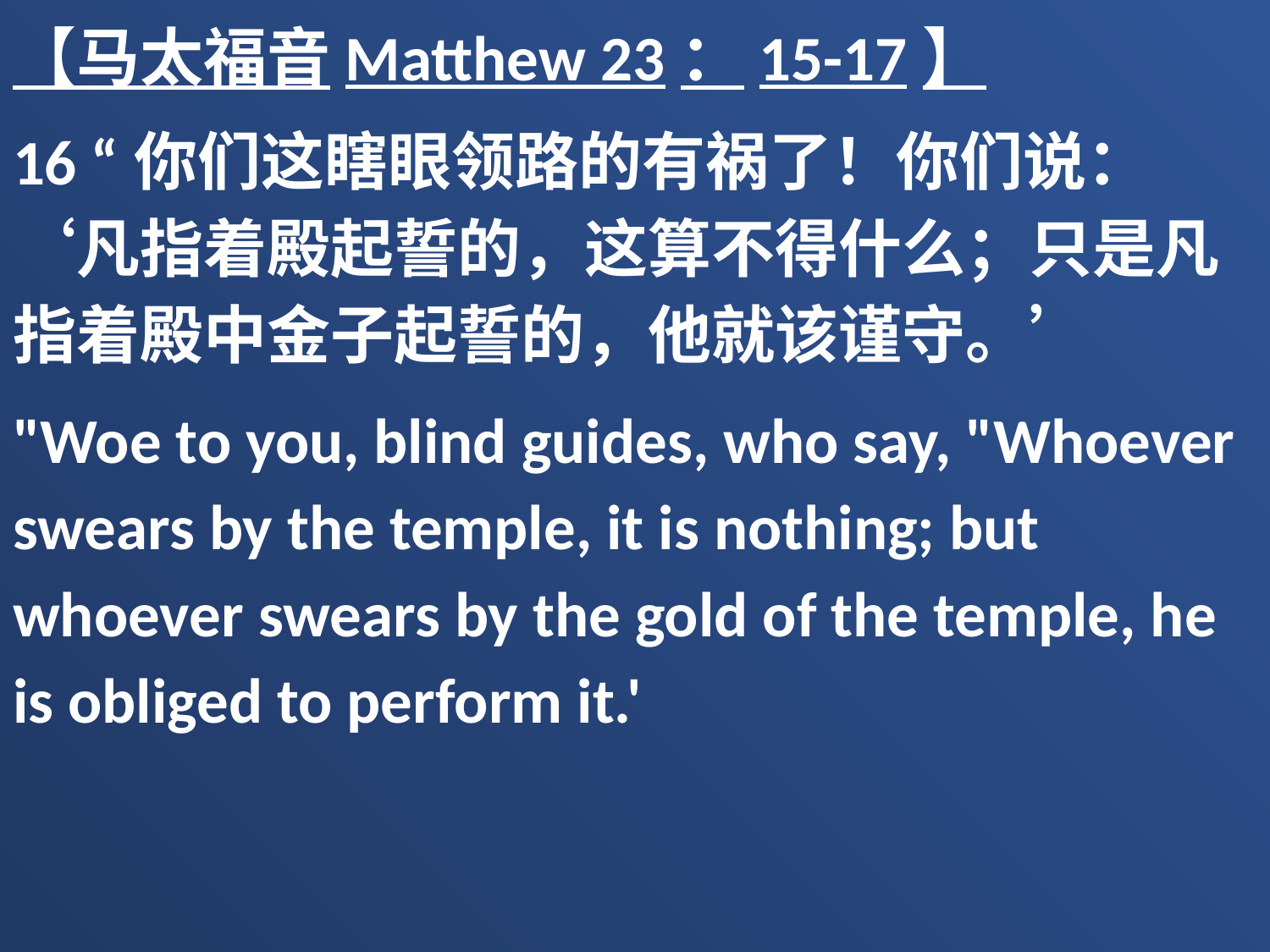

【马太福音Matthew 23：15-17】
16 “你们这瞎眼领路的有祸了！你们说：‘凡指着殿起誓的，这算不得什么；只是凡指着殿中金子起誓的，他就该谨守。’
"Woe to you, blind guides, who say, "Whoever swears by the temple, it is nothing; but whoever swears by the gold of the temple, he is obliged to perform it.'